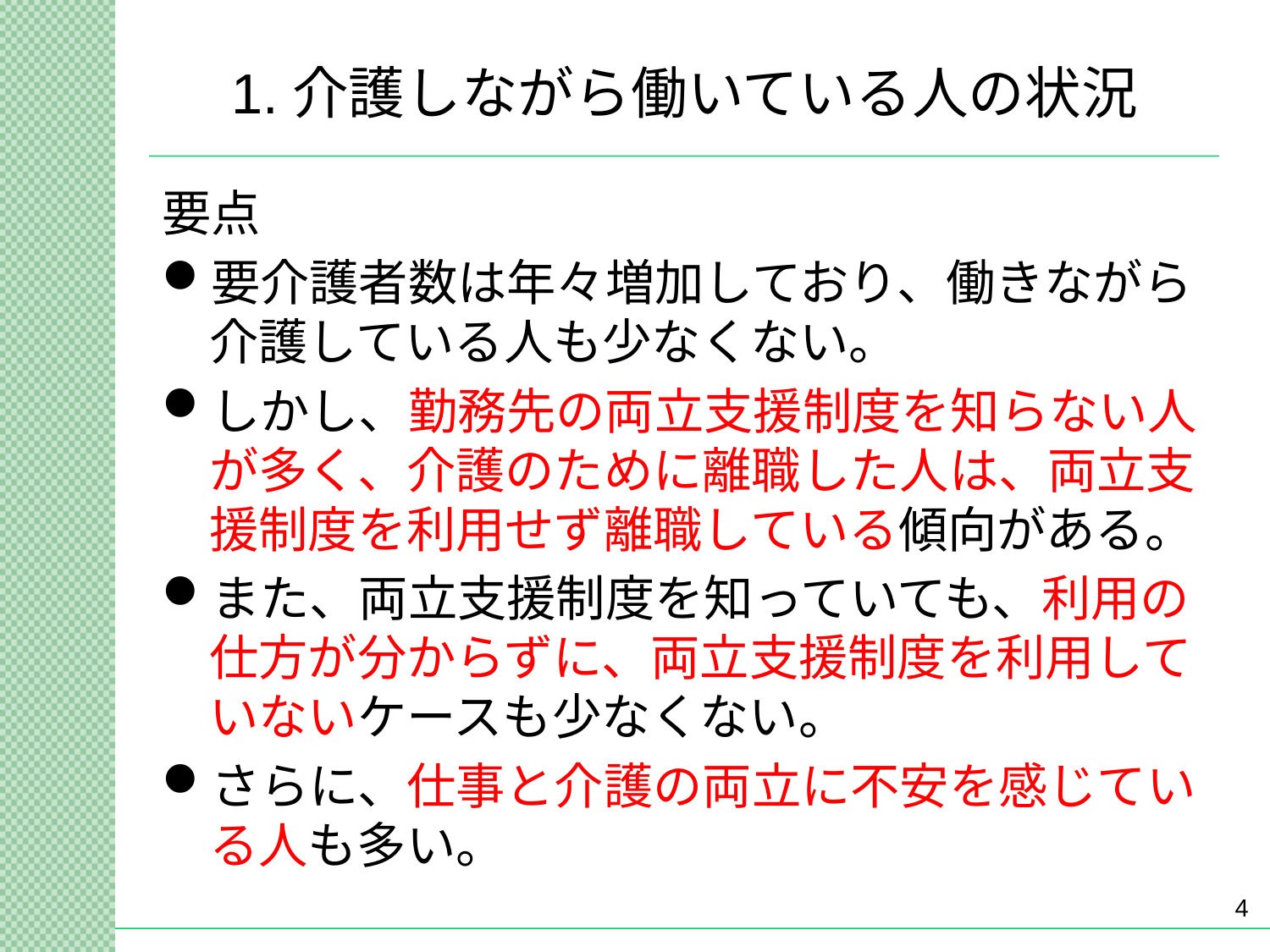

# 1.介護しながら働いている人の状況
要点
要介護者数は年々増加しており、働きながら介護している人も少なくない。
しかし、勤務先の両立支援制度を知らない人が多く、介護のために離職した人は、両立支援制度を利用せず離職している傾向がある。
また、両立支援制度を知っていても、利用の仕方が分からずに、両立支援制度を利用していないケースも少なくない。
さらに、仕事と介護の両立に不安を感じている人も多い。
4